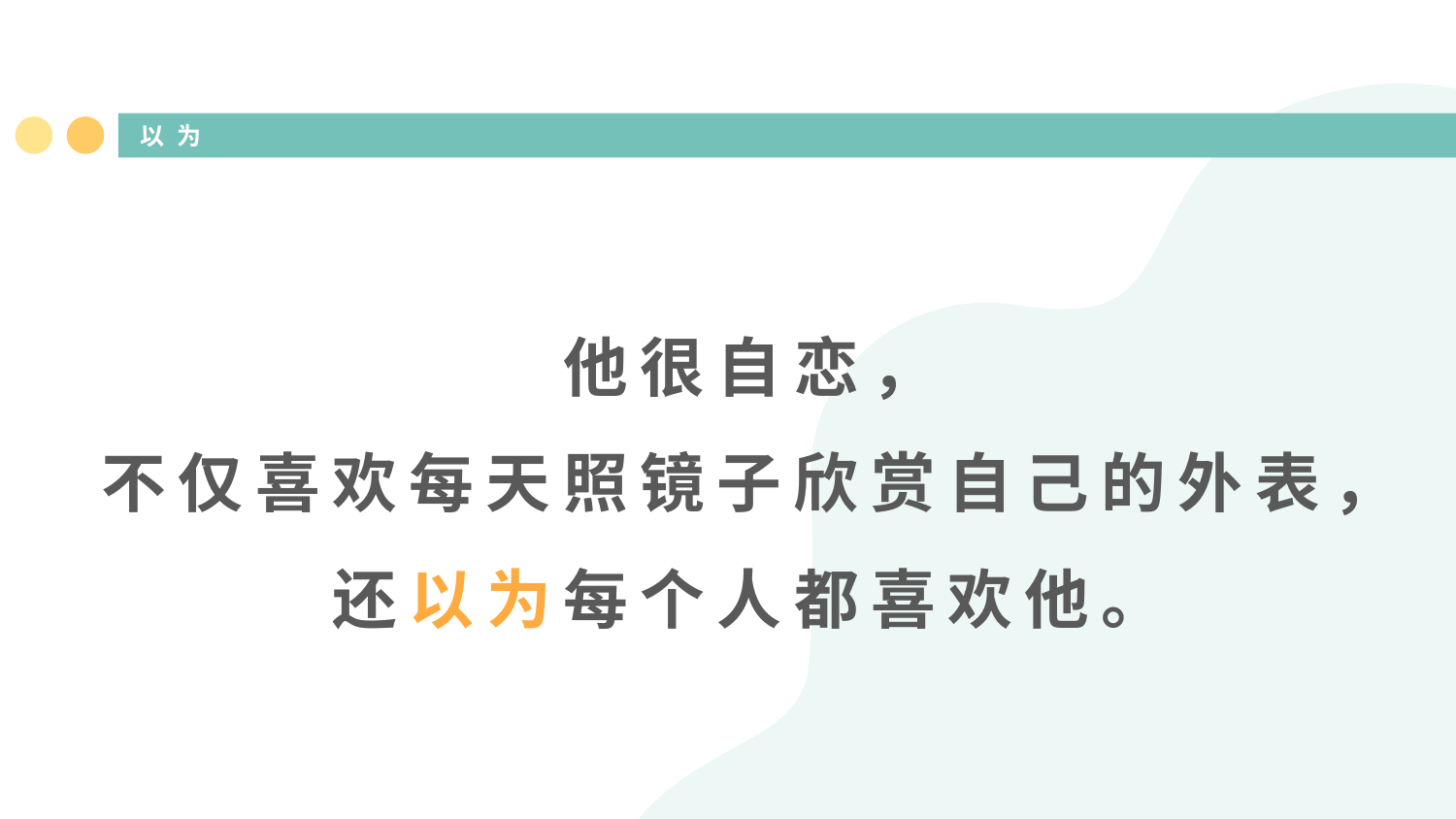

# 以为
他很自恋，
不仅喜欢每天照镜子欣赏自己的外表，
还以为每个人都喜欢他。